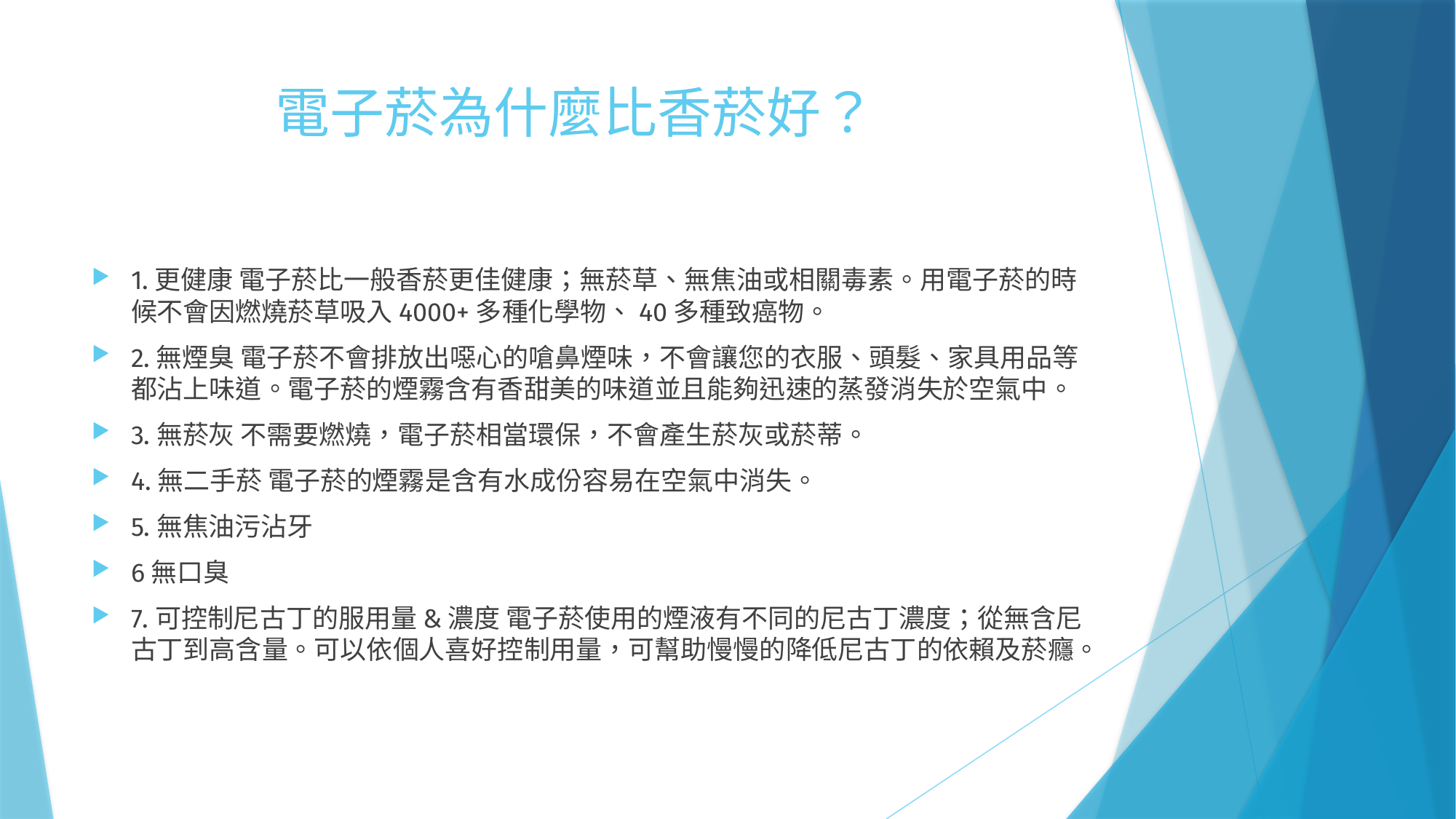

# 電子菸為什麼比香菸好？
1.更健康 電子菸比一般香菸更佳健康；無菸草、無焦油或相關毒素。用電子菸的時候不會因燃燒菸草吸入4000+多種化學物、40多種致癌物。
2.無煙臭 電子菸不會排放出噁心的嗆鼻煙味，不會讓您的衣服、頭髮、家具用品等都沾上味道。電子菸的煙霧含有香甜美的味道並且能夠迅速的蒸發消失於空氣中。
3.無菸灰 不需要燃燒，電子菸相當環保，不會產生菸灰或菸蒂。
4.無二手菸 電子菸的煙霧是含有水成份容易在空氣中消失。
5.無焦油污沾牙
6無口臭
7.可控制尼古丁的服用量&濃度 電子菸使用的煙液有不同的尼古丁濃度；從無含尼古丁到高含量。可以依個人喜好控制用量，可幫助慢慢的降低尼古丁的依賴及菸癮。